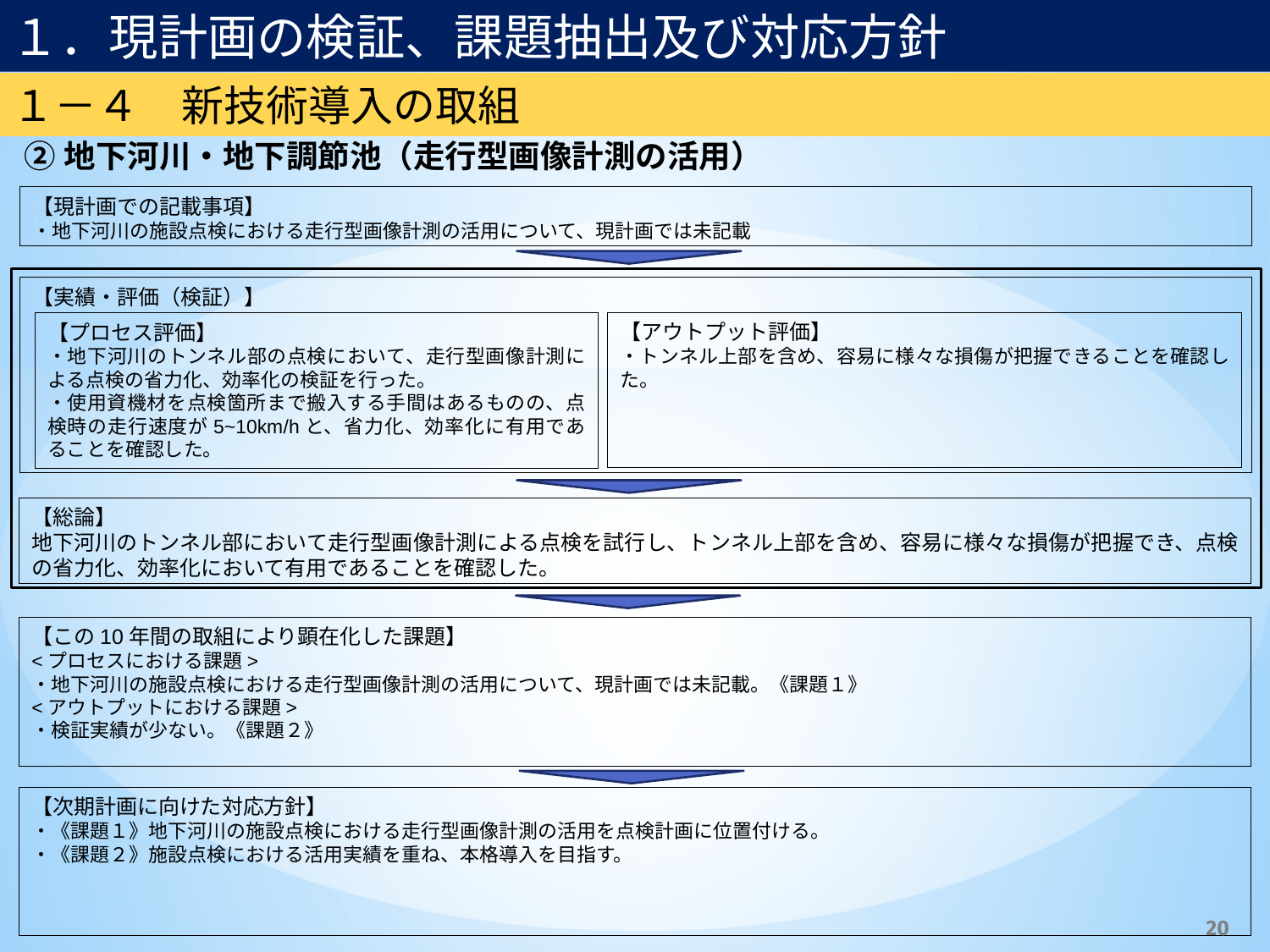

１．現計画の検証、課題抽出及び対応方針
１－４　新技術導入の取組
②地下河川・地下調節池（走行型画像計測の活用）
【現計画での記載事項】
・地下河川の施設点検における走行型画像計測の活用について、現計画では未記載

【実績・評価（検証）】
【アウトプット評価】
・トンネル上部を含め、容易に様々な損傷が把握できることを確認した。

【プロセス評価】
・地下河川のトンネル部の点検において、走行型画像計測による点検の省力化、効率化の検証を行った。
・使用資機材を点検箇所まで搬入する手間はあるものの、点検時の走行速度が5~10km/hと、省力化、効率化に有用であることを確認した。

【総論】
地下河川のトンネル部において走行型画像計測による点検を試行し、トンネル上部を含め、容易に様々な損傷が把握でき、点検の省力化、効率化において有用であることを確認した。

【この10年間の取組により顕在化した課題】
<プロセスにおける課題>
・地下河川の施設点検における走行型画像計測の活用について、現計画では未記載。《課題１》
<アウトプットにおける課題>
・検証実績が少ない。《課題２》

【次期計画に向けた対応方針】
・《課題１》地下河川の施設点検における走行型画像計測の活用を点検計画に位置付ける。
・《課題２》施設点検における活用実績を重ね、本格導入を目指す。
20